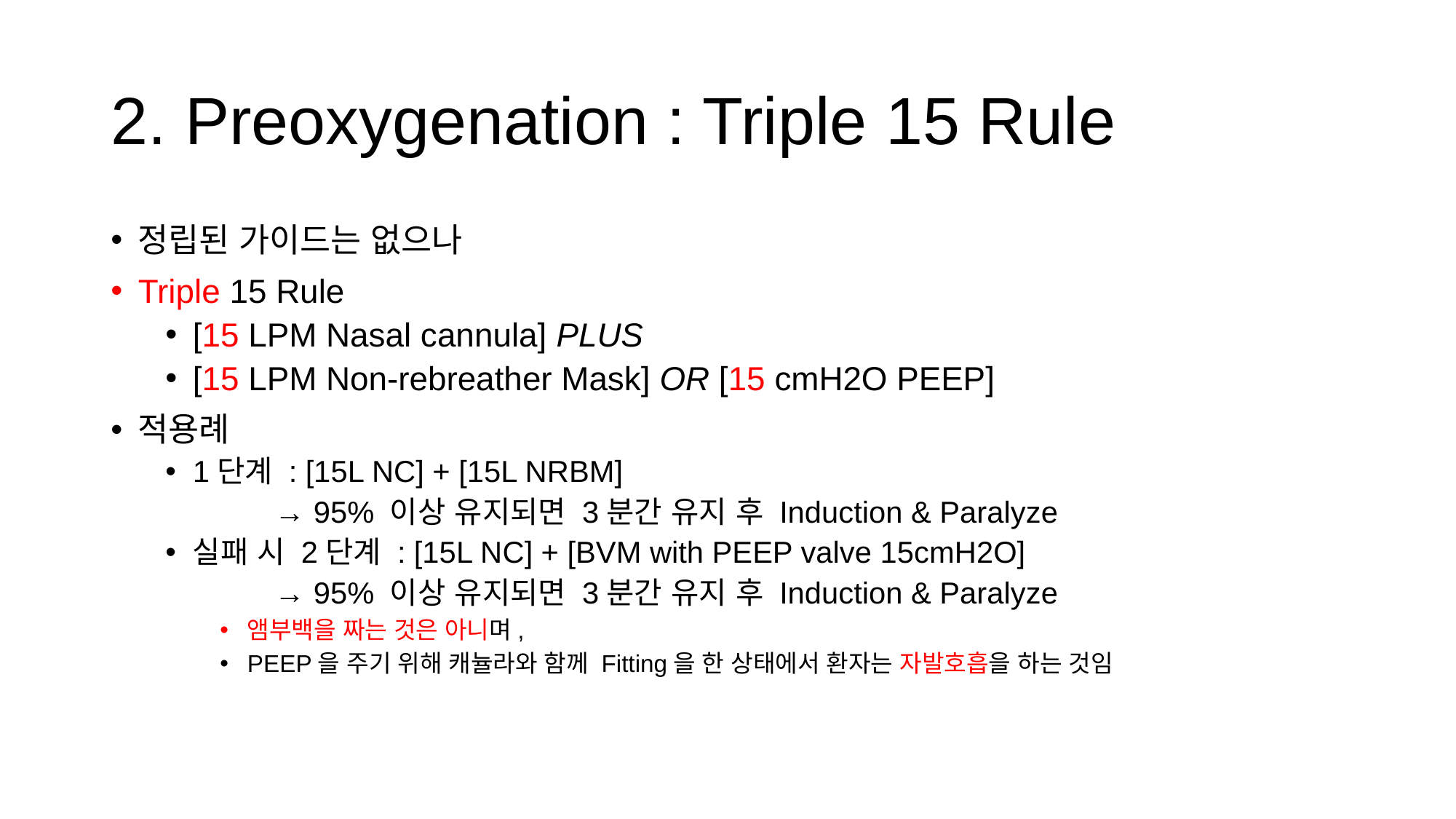

# 2. Preoxygenation : Triple 15 Rule
정립된 가이드는 없으나
Triple 15 Rule
[15 LPM Nasal cannula] PLUS
[15 LPM Non-rebreather Mask] OR [15 cmH2O PEEP]
적용례
1단계 : [15L NC] + [15L NRBM]
	→ 95% 이상 유지되면 3분간 유지 후 Induction & Paralyze
실패 시 2단계 : [15L NC] + [BVM with PEEP valve 15cmH2O]
	→ 95% 이상 유지되면 3분간 유지 후 Induction & Paralyze
앰부백을 짜는 것은 아니며,
PEEP을 주기 위해 캐뉼라와 함께 Fitting을 한 상태에서 환자는 자발호흡을 하는 것임